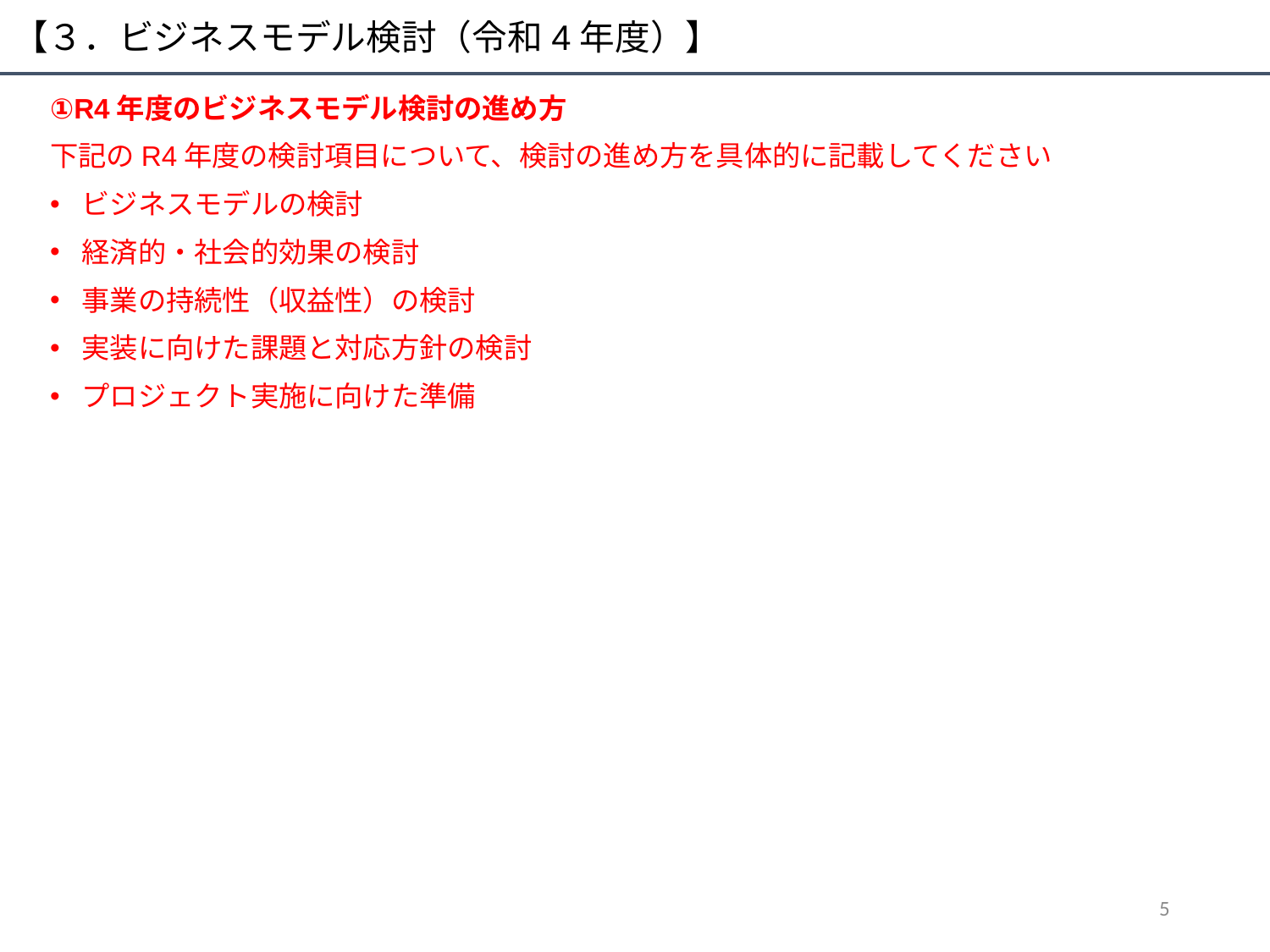

# 【３．ビジネスモデル検討（令和4年度）】
①R4年度のビジネスモデル検討の進め方
下記のR4年度の検討項目について、検討の進め方を具体的に記載してください
ビジネスモデルの検討
経済的・社会的効果の検討
事業の持続性（収益性）の検討
実装に向けた課題と対応方針の検討
プロジェクト実施に向けた準備

5